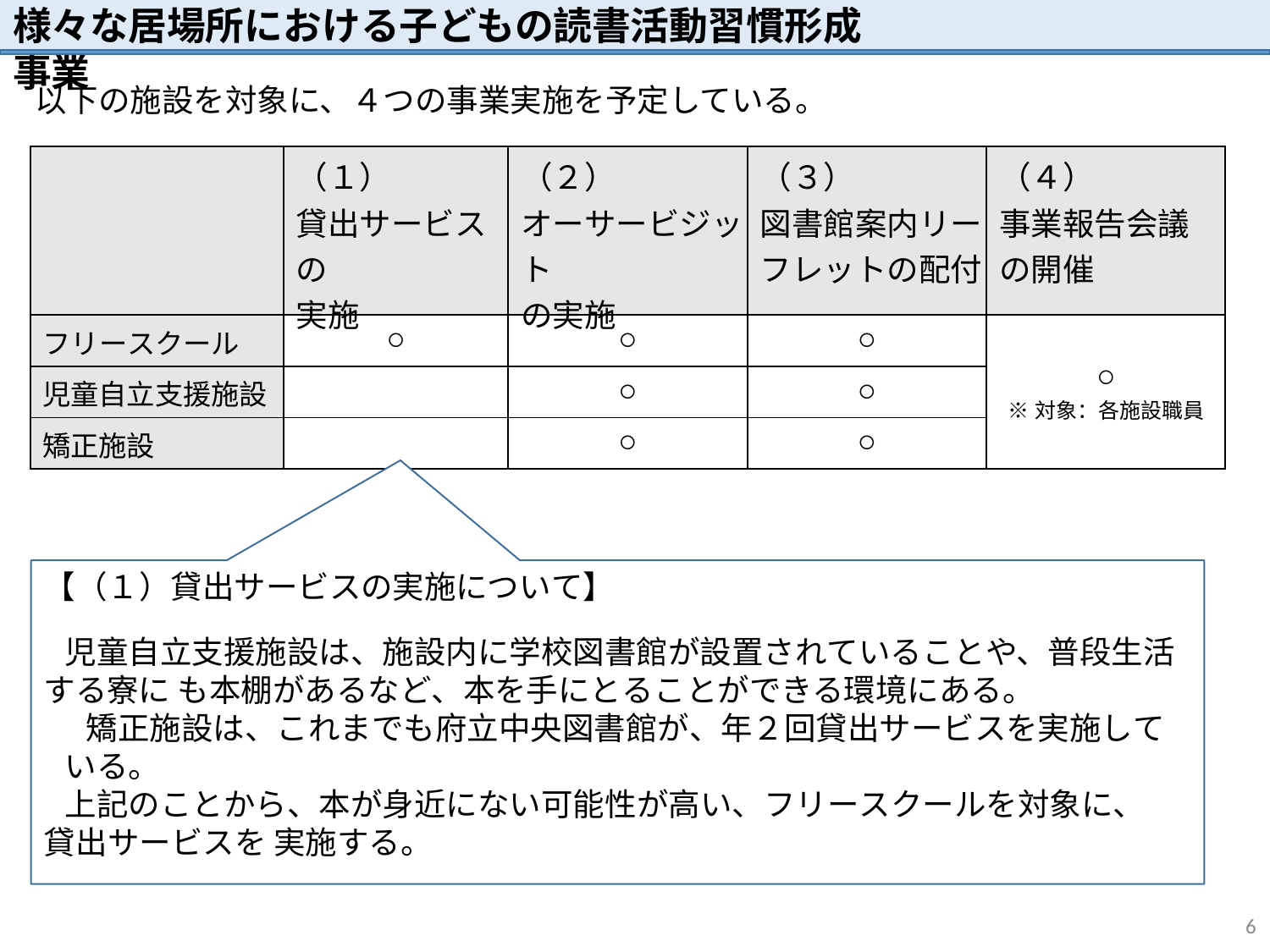

# 様々な居場所における子どもの読書活動習慣形成事業

以下の施設を対象に、４つの事業実施を予定している。
|  | （１） 貸出サービスの 実施 | （２） オーサービジット の実施 | （３） 図書館案内リー フレットの配付 | （４） 事業報告会議 の開催 |
| --- | --- | --- | --- | --- |
| フリースクール | ○ | ○ | ○ | ○ ※対象：各施設職員 |
| 児童自立支援施設 |  | ○ | ○ |  |
| 矯正施設 |  | ○ | ○ |  |

【（１）貸出サービスの実施について】

児童自立支援施設は、施設内に学校図書館が設置されていることや、普段生活する寮に も本棚があるなど、本を手にとることができる環境にある。
矯正施設は、これまでも府立中央図書館が、年２回貸出サービスを実施している。
上記のことから、本が身近にない可能性が高い、フリースクールを対象に、貸出サービスを 実施する。
6